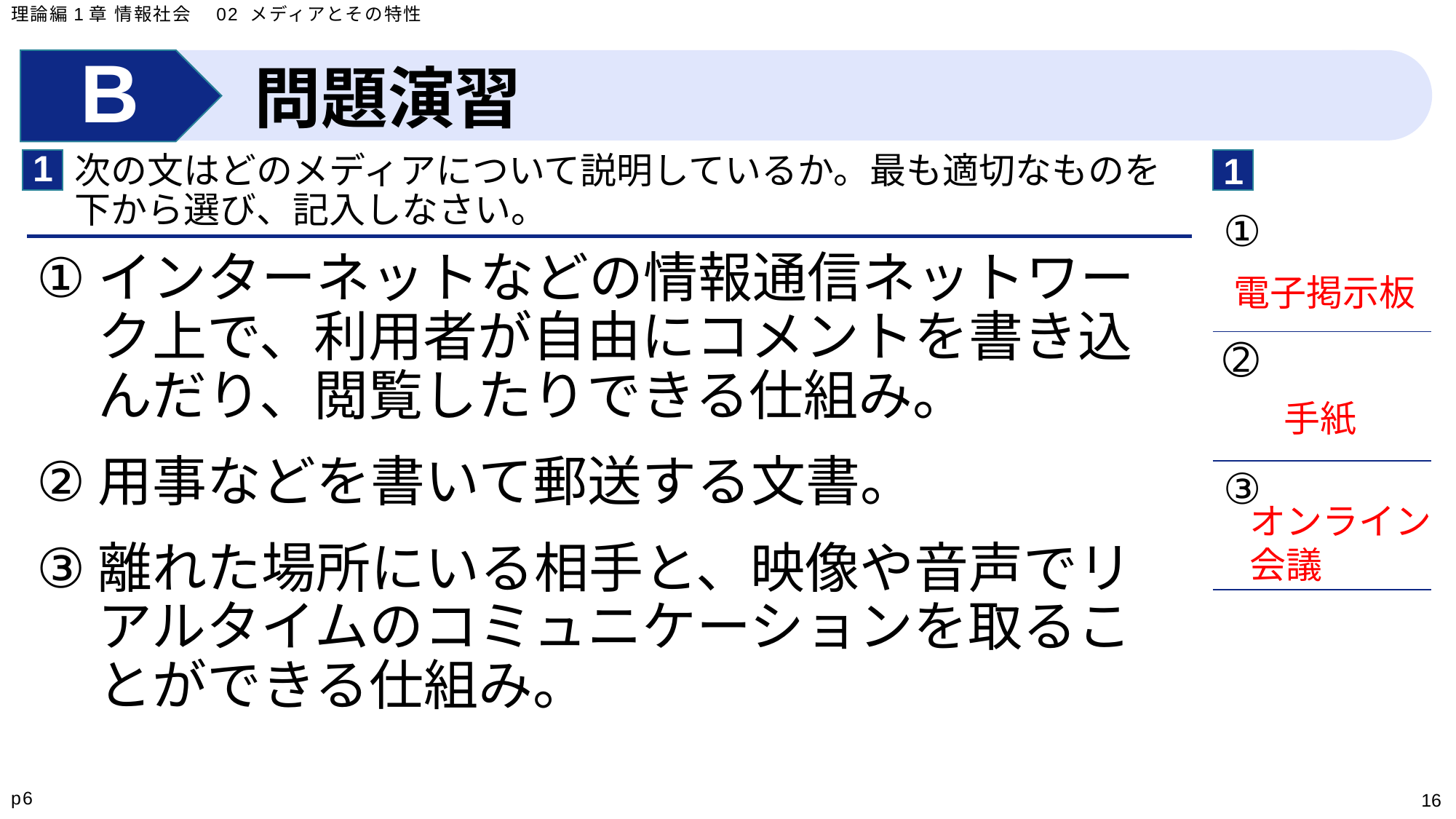

理論編1章 情報社会　02 メディアとその特性
問題演習
1
1
次の文はどのメディアについて説明しているか。最も適切なものを下から選び、記入しなさい。
| ① |
| --- |
| ➁ |
| ③ |
インターネットなどの情報通信ネットワーク上で、利用者が自由にコメントを書き込んだり、閲覧したりできる仕組み。
用事などを書いて郵送する文書。
離れた場所にいる相手と、映像や音声でリアルタイムのコミュニケーションを取ることができる仕組み。

電子掲示板
手紙
オンライン
会議
p6
16